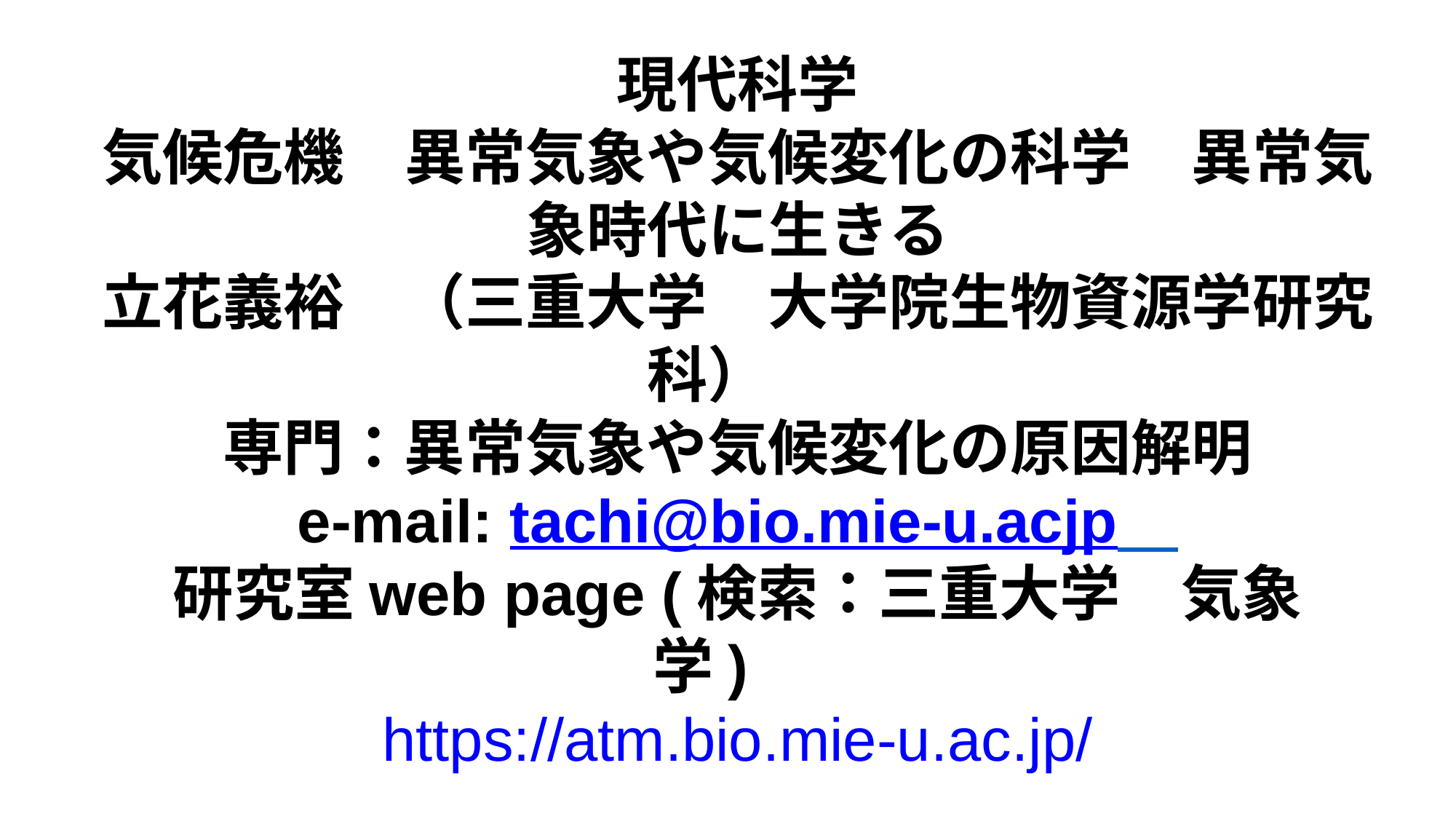

# 現代科学 気候危機　異常気象や気候変化の科学　異常気象時代に生きる 立花義裕　（三重大学　大学院生物資源学研究科）　 専門：異常気象や気候変化の原因解明 e-mail: tachi@bio.mie-u.acjp　 研究室web page (検索：三重大学　気象学)　 https://atm.bio.mie-u.ac.jp/